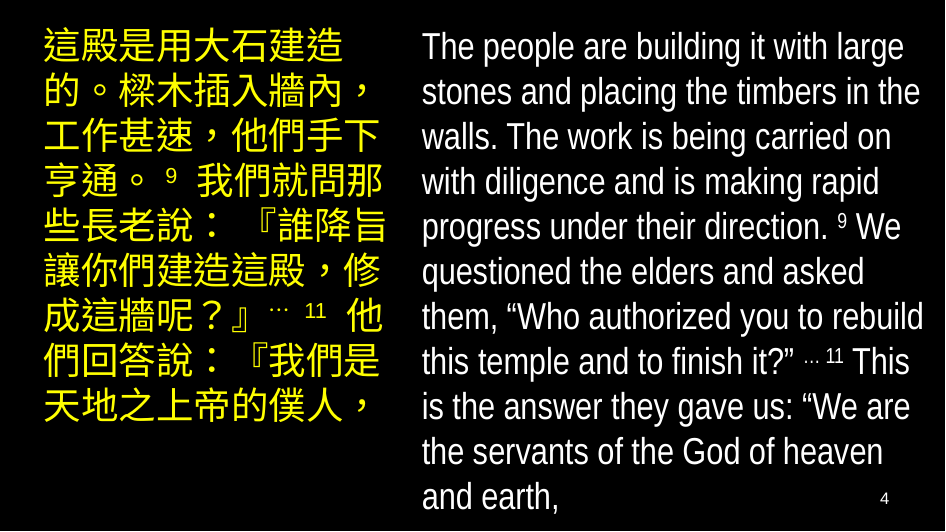

這殿是用大石建造的。樑木插入牆內，工作甚速，他們手下亨通。9 我們就問那些長老說： 『誰降旨讓你們建造這殿，修成這牆呢？』… 11 他們回答說：『我們是天地之上帝的僕人，
The people are building it with large stones and placing the timbers in the walls. The work is being carried on with diligence and is making rapid progress under their direction. 9 We questioned the elders and asked them, “Who authorized you to rebuild this temple and to finish it?” … 11 This is the answer they gave us: “We are the servants of the God of heaven and earth,
4